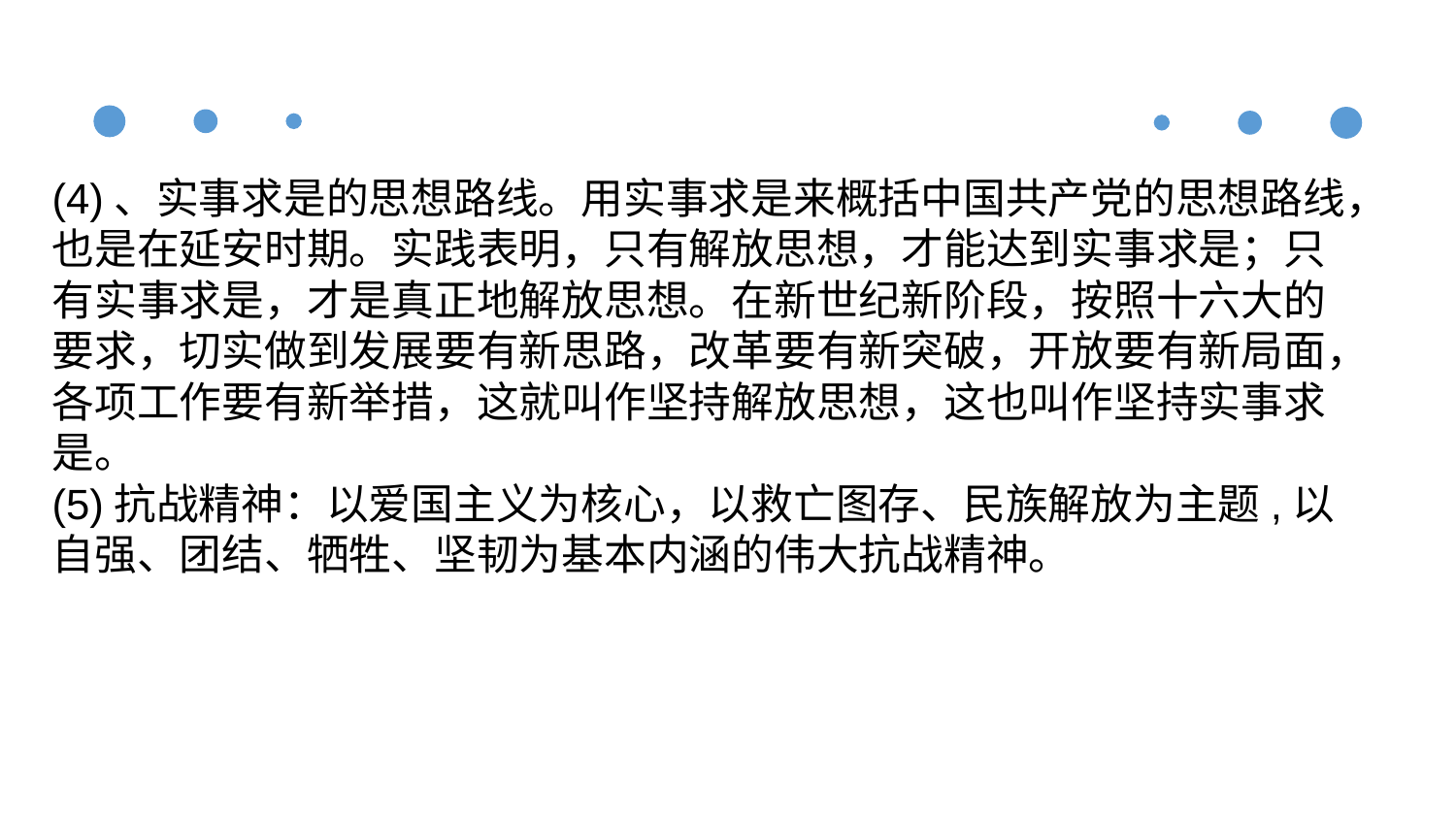

(4)、实事求是的思想路线。用实事求是来概括中国共产党的思想路线，也是在延安时期。实践表明，只有解放思想，才能达到实事求是；只有实事求是，才是真正地解放思想。在新世纪新阶段，按照十六大的要求，切实做到发展要有新思路，改革要有新突破，开放要有新局面，各项工作要有新举措，这就叫作坚持解放思想，这也叫作坚持实事求是。
(5)抗战精神：以爱国主义为核心，以救亡图存、民族解放为主题,以自强、团结、牺牲、坚韧为基本内涵的伟大抗战精神。